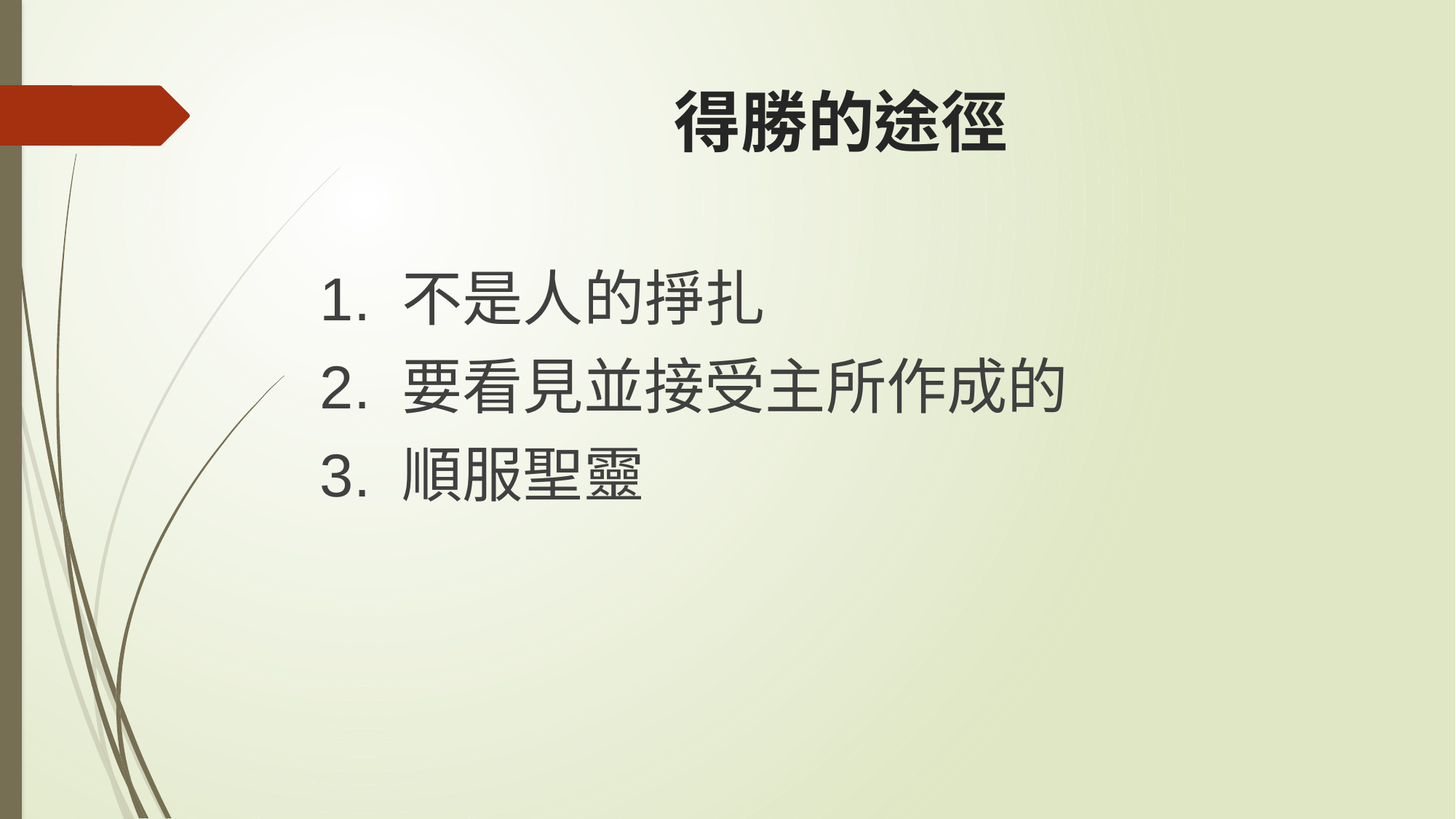

# 得勝的途徑
1. 不是人的掙扎
2. 要看見並接受主所作成的
3. 順服聖靈